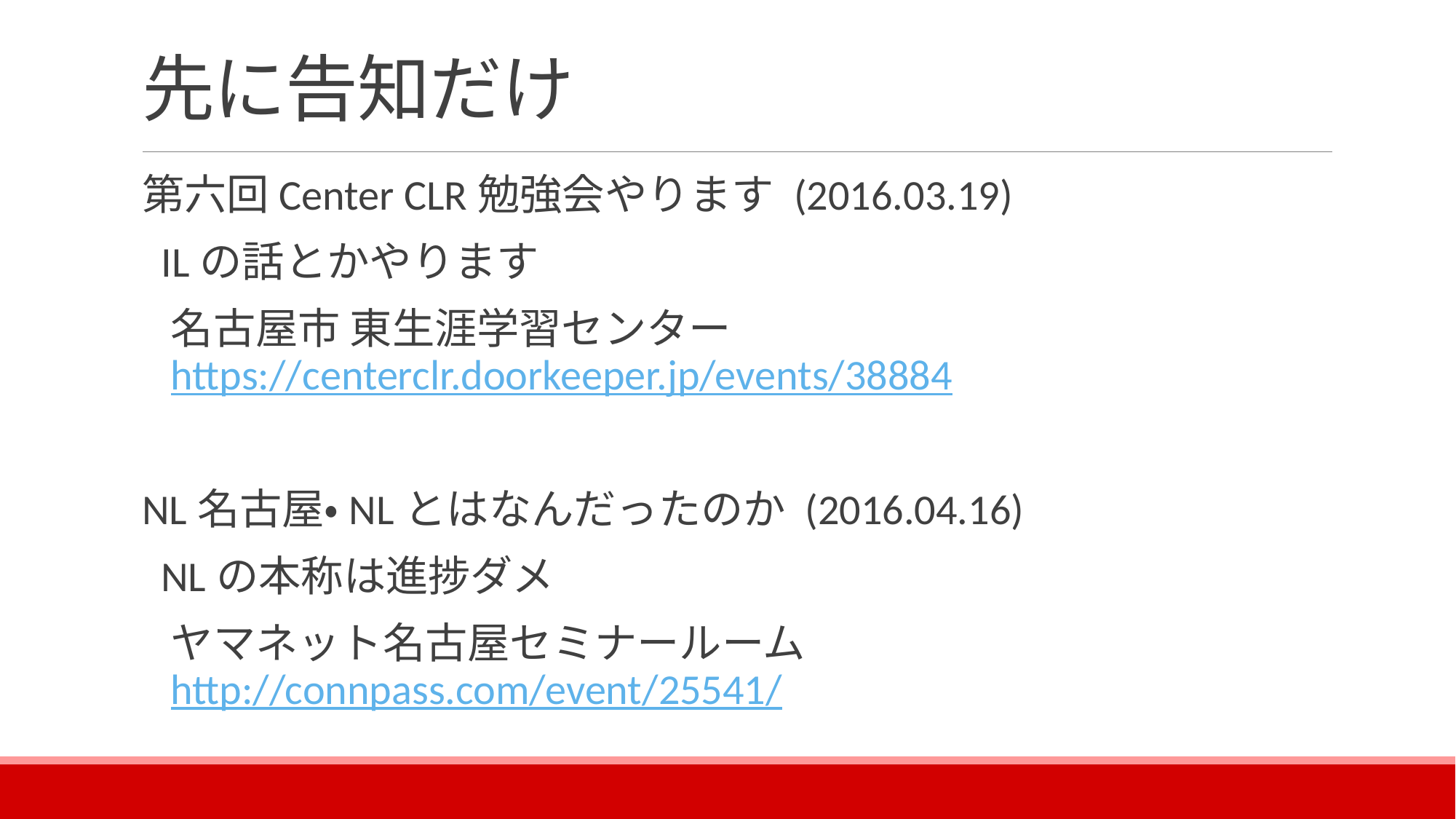

# 先に告知だけ
第六回Center CLR勉強会やります (2016.03.19)
  ILの話とかやります
  名古屋市 東生涯学習センター
  https://centerclr.doorkeeper.jp/events/38884

NL名古屋・NLとはなんだったのか (2016.04.16)
  NLの本称は進捗ダメ
  ヤマネット名古屋セミナールーム
  http://connpass.com/event/25541/